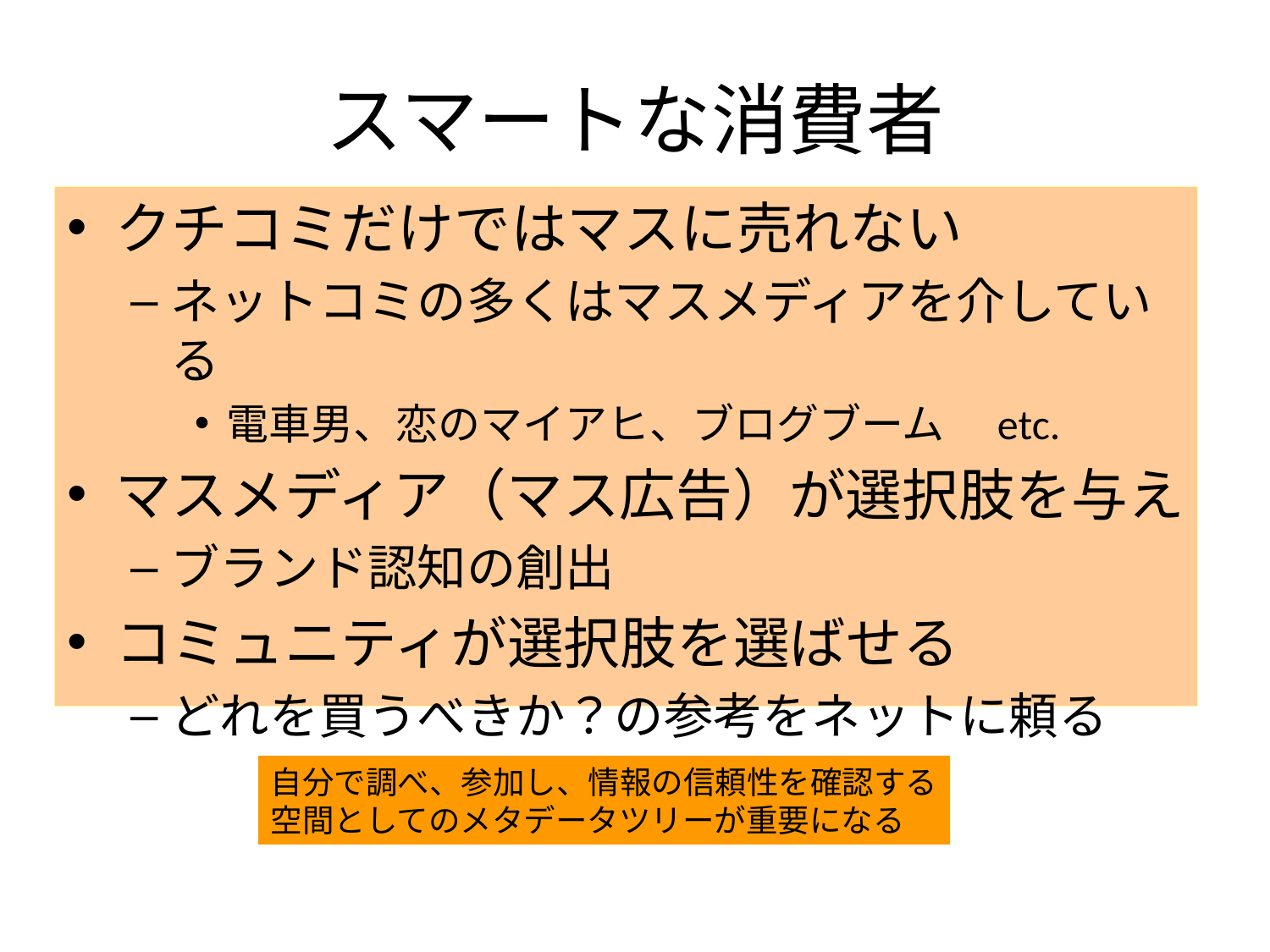

# スマートな消費者
クチコミだけではマスに売れない
ネットコミの多くはマスメディアを介している
電車男、恋のマイアヒ、ブログブーム　etc.
マスメディア（マス広告）が選択肢を与え
ブランド認知の創出
コミュニティが選択肢を選ばせる
どれを買うべきか？の参考をネットに頼る
自分で調べ、参加し、情報の信頼性を確認する
空間としてのメタデータツリーが重要になる